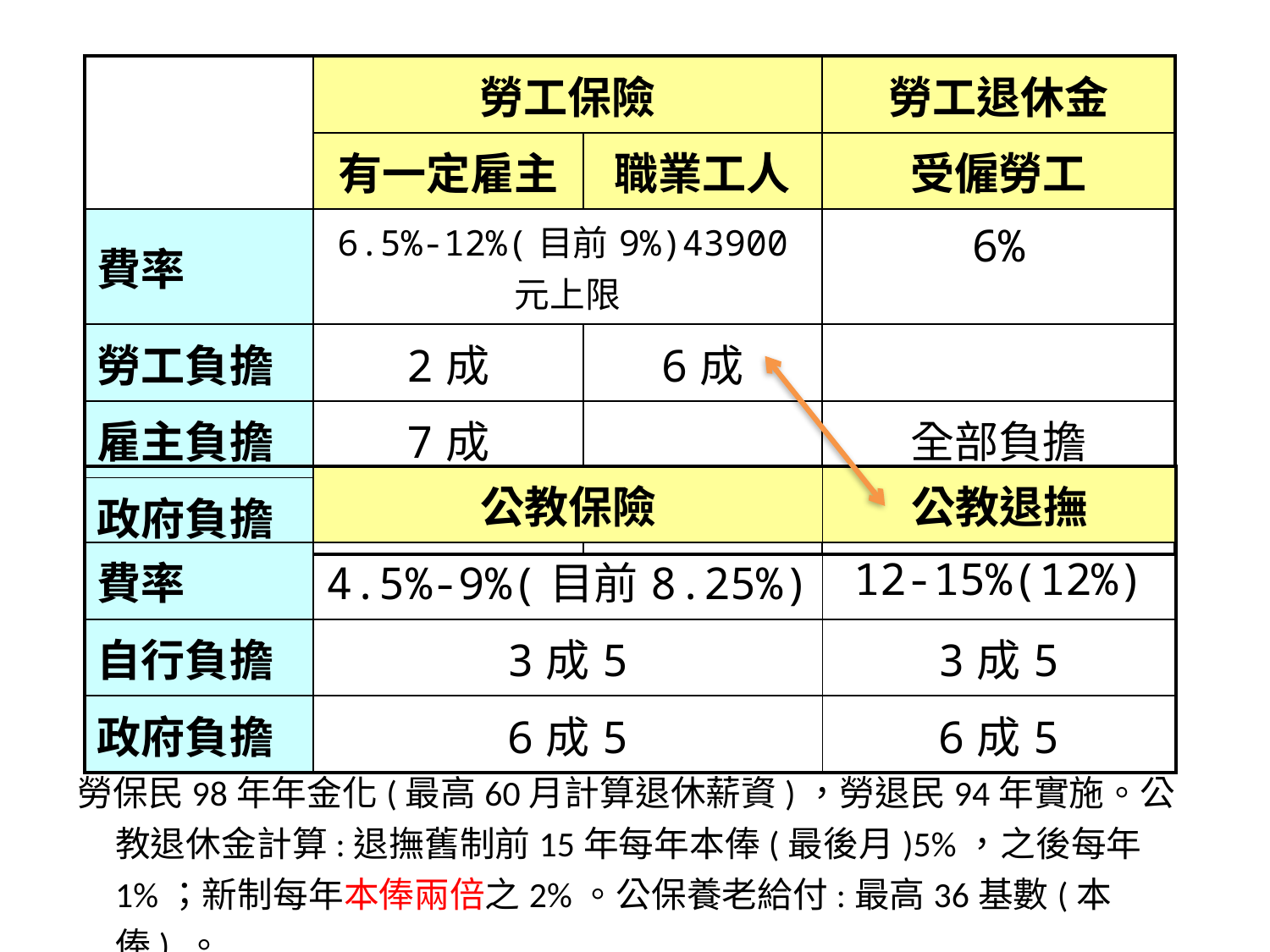

|  | 勞工保險 |  | 勞工退休金 |
| --- | --- | --- | --- |
|  | 有一定雇主 | 職業工人 | 受僱勞工 |
| 費率 | 6.5%-12%(目前9%)43900元上限 |  | 6% |
| 勞工負擔 | 2成 | 6成 |  |
| 雇主負擔 | 7成 |  | 全部負擔 |
| 政府負擔 | 1成 | 4成 |  |
|  | 公教保險 | 公教退撫 |
| --- | --- | --- |
| 費率 | 4.5%-9%(目前8.25%) | 12-15%(12%) |
| 自行負擔 | 3成5 | 3成5 |
| 政府負擔 | 6成5 | 6成5 |
勞保民98年年金化(最高60月計算退休薪資)，勞退民94年實施。公教退休金計算:退撫舊制前15年每年本俸(最後月)5%，之後每年1%；新制每年本俸兩倍之2%。公保養老給付:最高36基數(本俸) 。